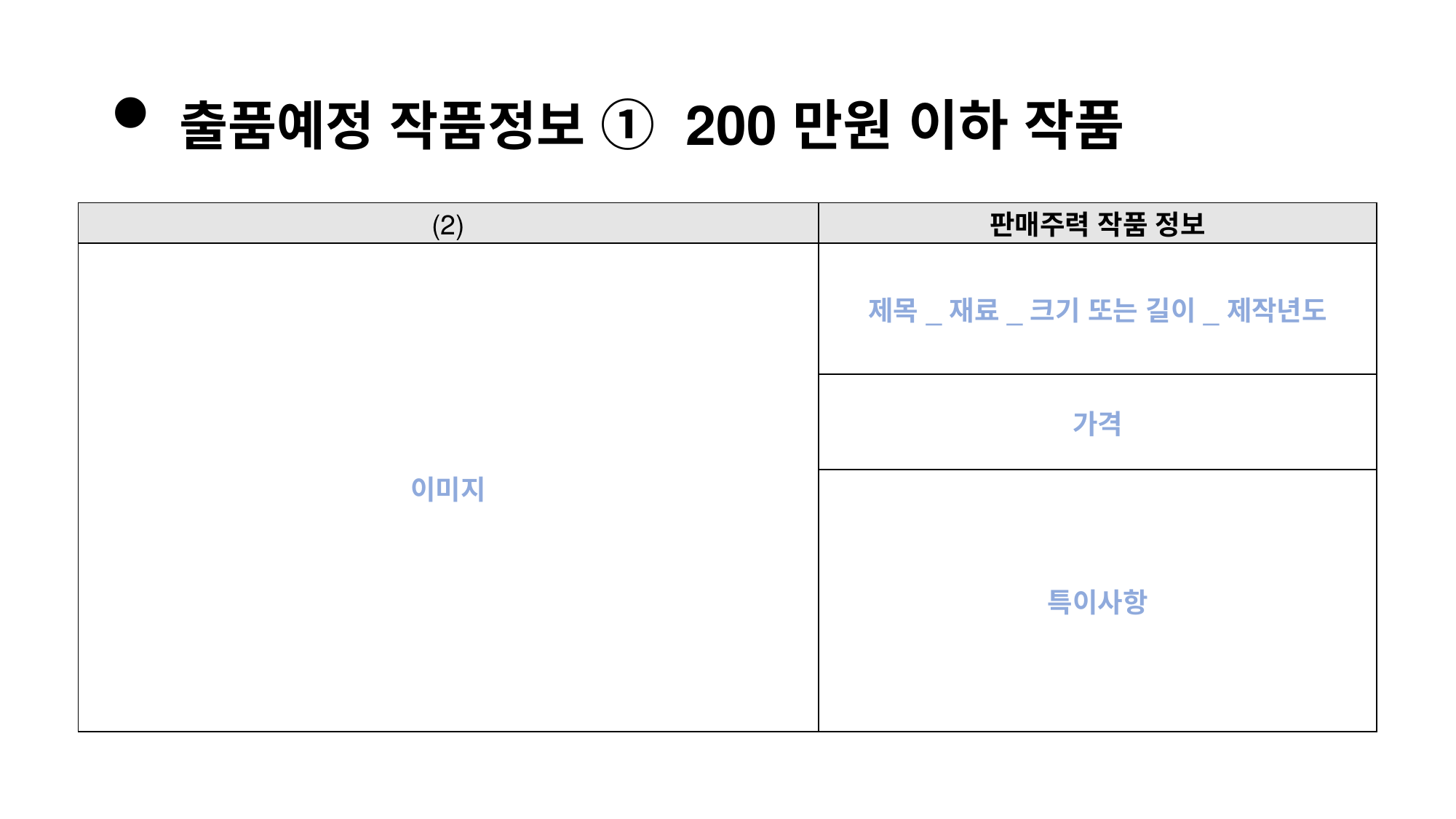

출품예정 작품정보 ① 200만원 이하 작품
| (2) | 판매주력 작품 정보 |
| --- | --- |
| 이미지 | 제목\_재료\_크기 또는 길이\_제작년도 |
|  | 가격 |
|  | 특이사항 |